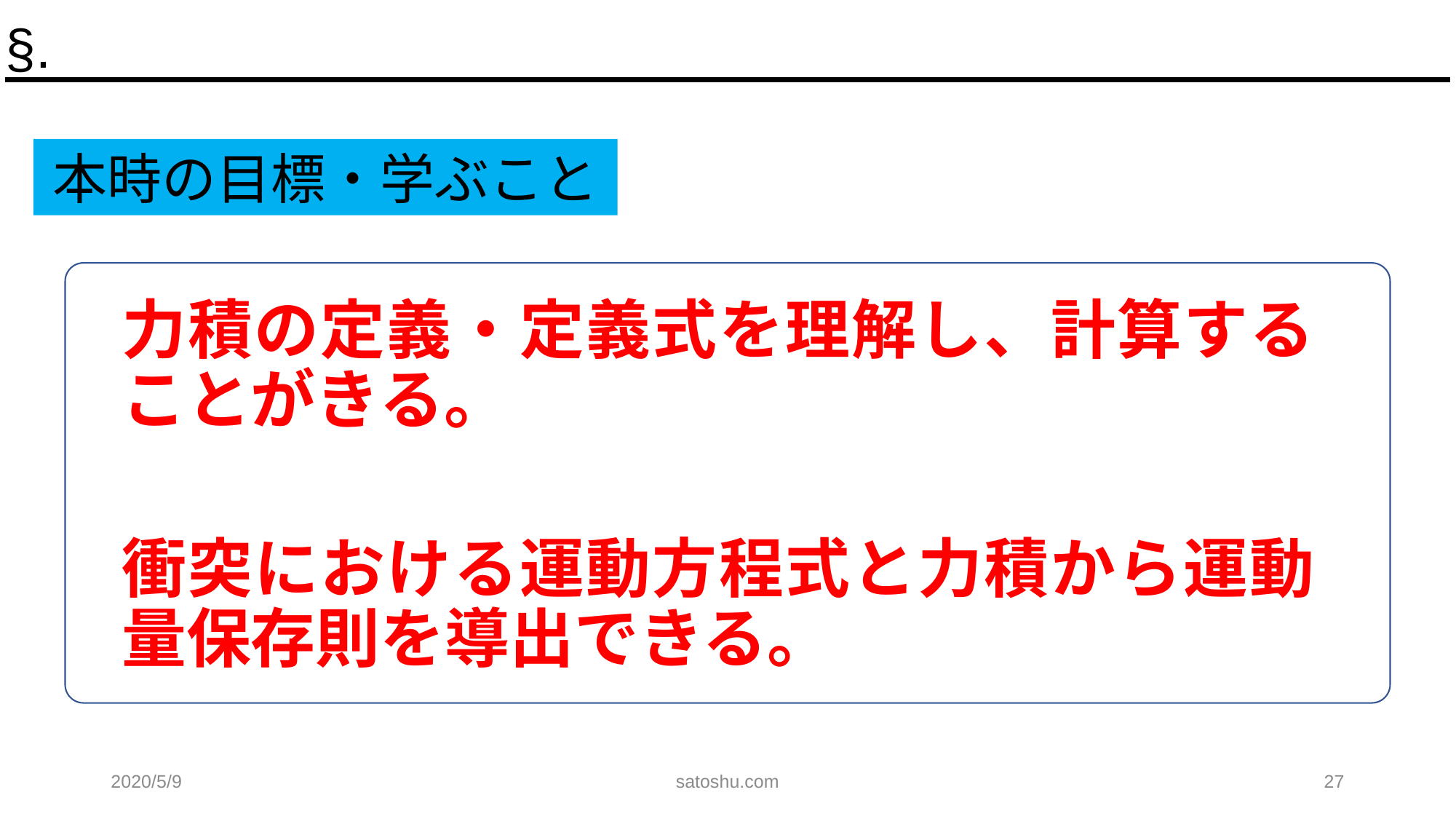

§.
本時の目標・学ぶこと

力積の定義・定義式を理解し、計算することがきる。

衝突における運動方程式と力積から運動量保存則を導出できる。
2020/5/9
satoshu.com
27